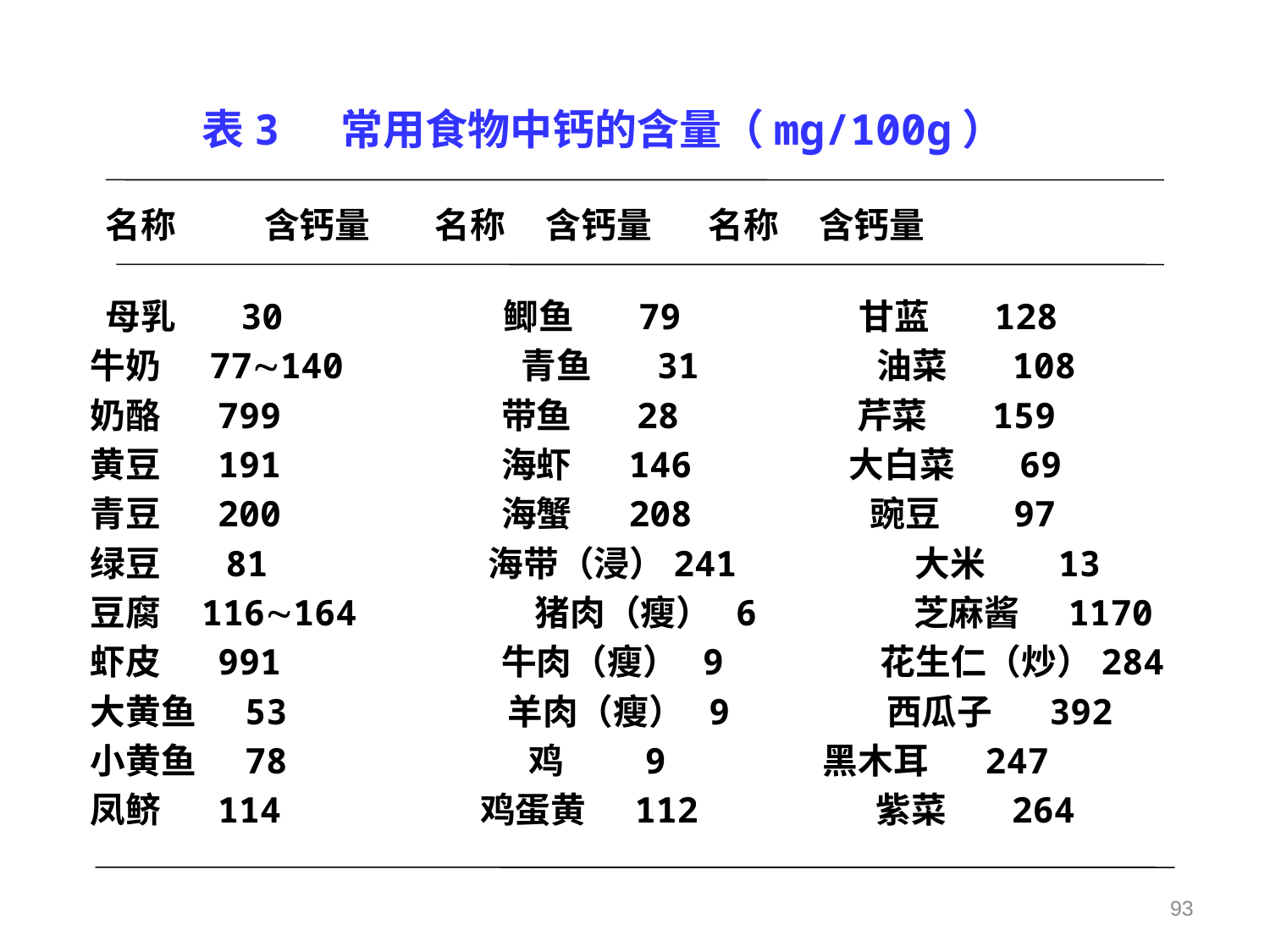

#
                                       表3  常用食物中钙的含量（mg/100g）
名称	    含钙量        名称     含钙量       名称     含钙量
母乳       30          鲫鱼       79        甘蓝       128
   牛奶     77∼140        青鱼       31        油菜       108
   奶酪      799          带鱼       28        芹菜       159
   黄豆      191          海虾      146       大白菜       69
   青豆      200          海蟹      208        豌豆        97
   绿豆       81          海带（浸）241        大米        13
   豆腐    116∼164        猪肉（瘦）  6       芝麻酱     1170
   虾皮      991          牛肉（瘦）  9       花生仁（炒）284
   大黄鱼     53          羊肉（瘦）  9       西瓜子      392
   小黄鱼     78           鸡         9       黑木耳      247
   凤鲚      114         鸡蛋黄     112        紫菜       264

93